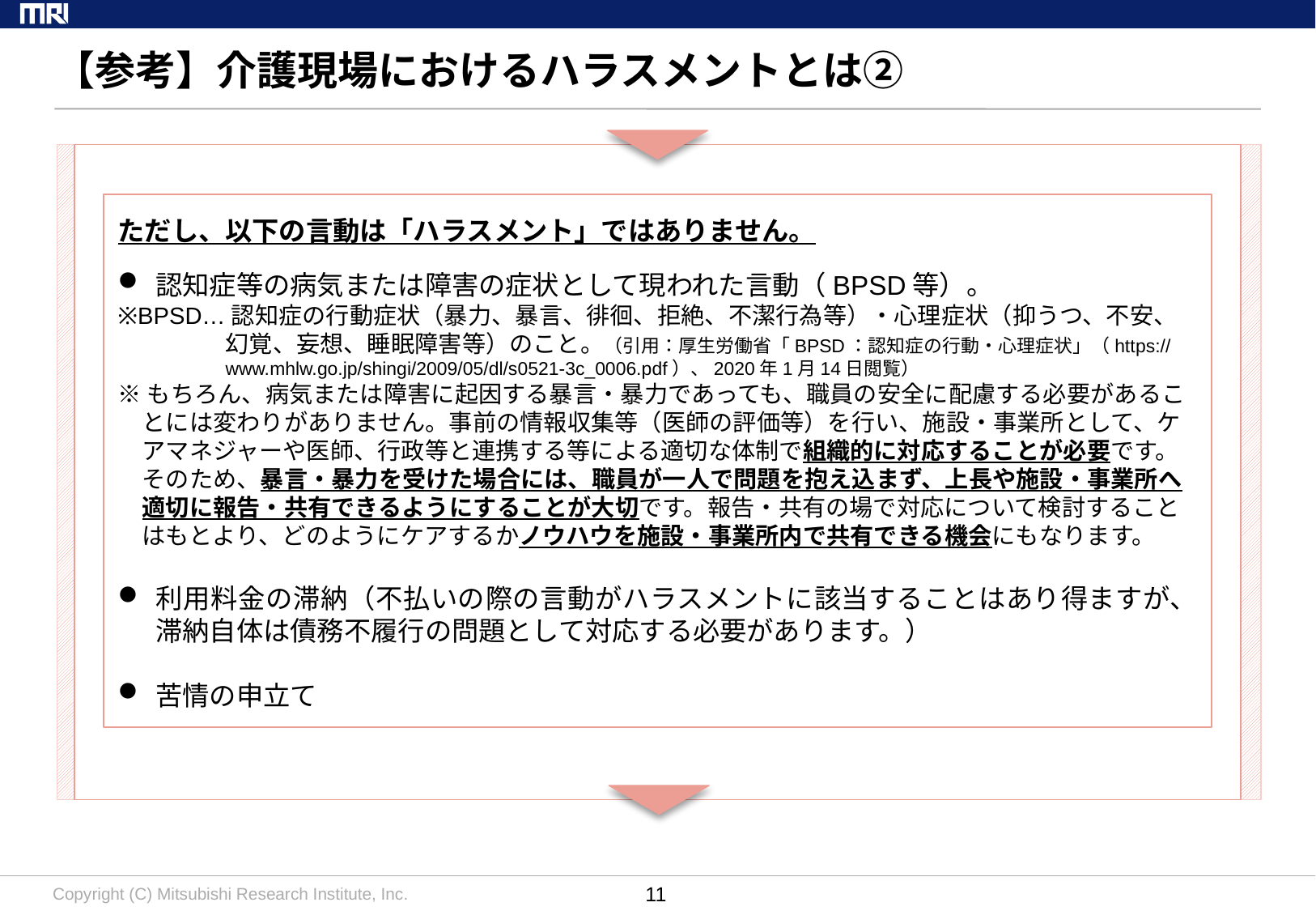

# 【参考】介護現場におけるハラスメントとは②

ただし、以下の言動は「ハラスメント」ではありません。

認知症等の病気または障害の症状として現われた言動（BPSD等）。
※BPSD…認知症の行動症状（暴力、暴言、徘徊、拒絶、不潔行為等）・心理症状（抑うつ、不安、幻覚、妄想、睡眠障害等）のこと。（引用：厚生労働省「BPSD：認知症の行動・心理症状」（https://www.mhlw.go.jp/shingi/2009/05/dl/s0521-3c_0006.pdf）、2020年1月14日閲覧）
※もちろん、病気または障害に起因する暴言・暴力であっても、職員の安全に配慮する必要があることには変わりがありません。事前の情報収集等（医師の評価等）を行い、施設・事業所として、ケアマネジャーや医師、行政等と連携する等による適切な体制で組織的に対応することが必要です。
そのため、暴言・暴力を受けた場合には、職員が一人で問題を抱え込まず、上長や施設・事業所へ適切に報告・共有できるようにすることが大切です。報告・共有の場で対応について検討することはもとより、どのようにケアするかノウハウを施設・事業所内で共有できる機会にもなります。

利用料金の滞納（不払いの際の言動がハラスメントに該当することはあり得ますが、滞納自体は債務不履行の問題として対応する必要があります。）

苦情の申立て